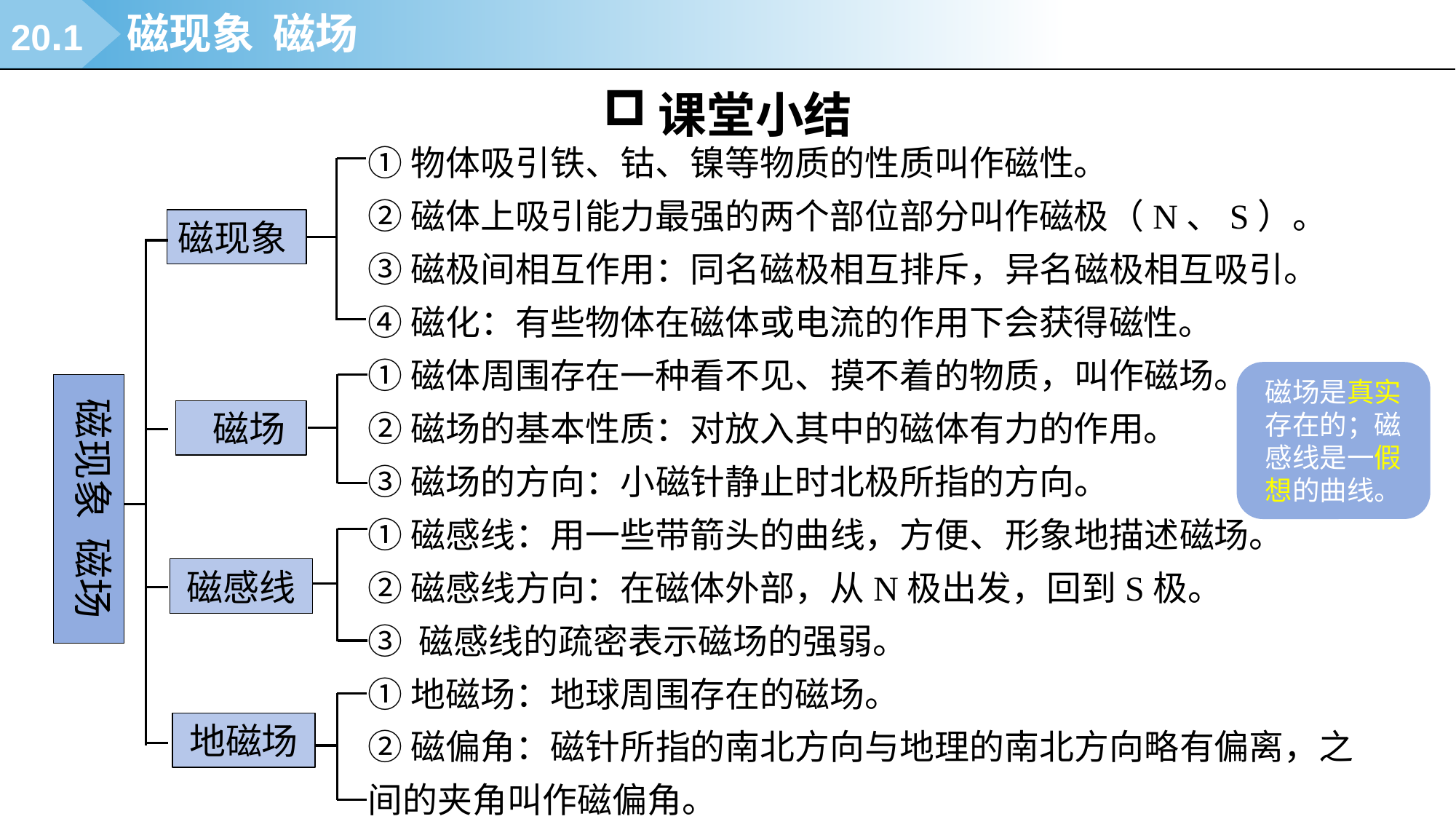

20.1
磁现象  磁场
课堂小结
①物体吸引铁、钴、镍等物质的性质叫作磁性。
②磁体上吸引能力最强的两个部位部分叫作磁极（N、S）。
③磁极间相互作用：同名磁极相互排斥，异名磁极相互吸引。
④磁化：有些物体在磁体或电流的作用下会获得磁性。
①磁体周围存在一种看不见、摸不着的物质，叫作磁场。
②磁场的基本性质：对放入其中的磁体有力的作用。
③磁场的方向：小磁针静止时北极所指的方向。
①磁感线：用一些带箭头的曲线，方便、形象地描述磁场。
②磁感线方向：在磁体外部，从N极出发，回到S极。
③ 磁感线的疏密表示磁场的强弱。
①地磁场：地球周围存在的磁场。
②磁偏角：磁针所指的南北方向与地理的南北方向略有偏离，之间的夹角叫作磁偏角。
磁现象
磁场是真实存在的；磁感线是一假想的曲线。
磁现象  磁场
 磁场
磁感线
地磁场